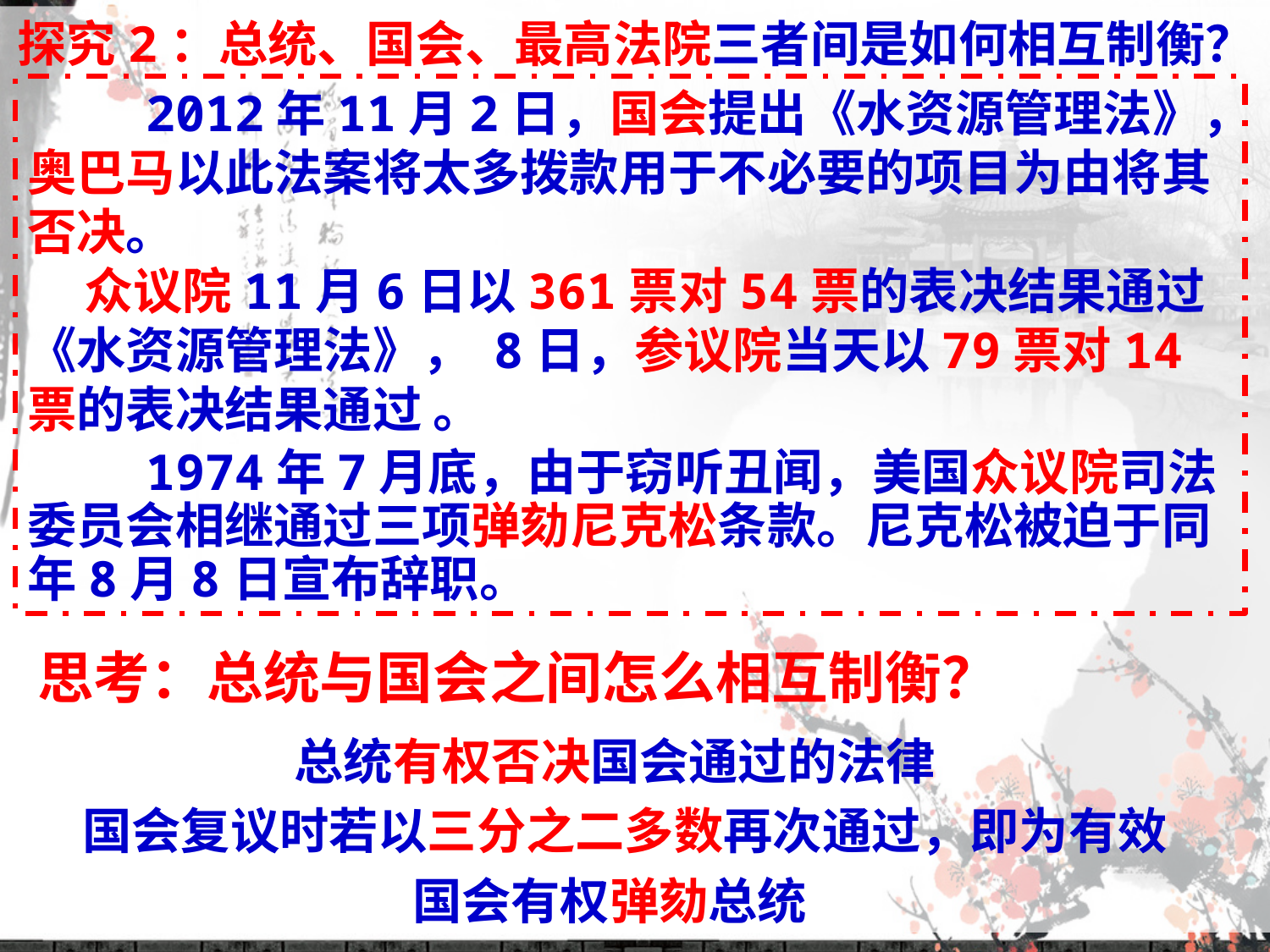

探究2：总统、国会、最高法院三者间是如何相互制衡？
    2012年11月2日，国会提出《水资源管理法》，奥巴马以此法案将太多拨款用于不必要的项目为由将其否决。
    众议院11月6日以361票对54票的表决结果通过《水资源管理法》， 8日，参议院当天以79票对14票的表决结果通过 。
    1974年7月底，由于窃听丑闻，美国众议院司法委员会相继通过三项弹劾尼克松条款。尼克松被迫于同年8月8日宣布辞职。
思考：总统与国会之间怎么相互制衡？
总统有权否决国会通过的法律
国会复议时若以三分之二多数再次通过，即为有效
国会有权弹劾总统